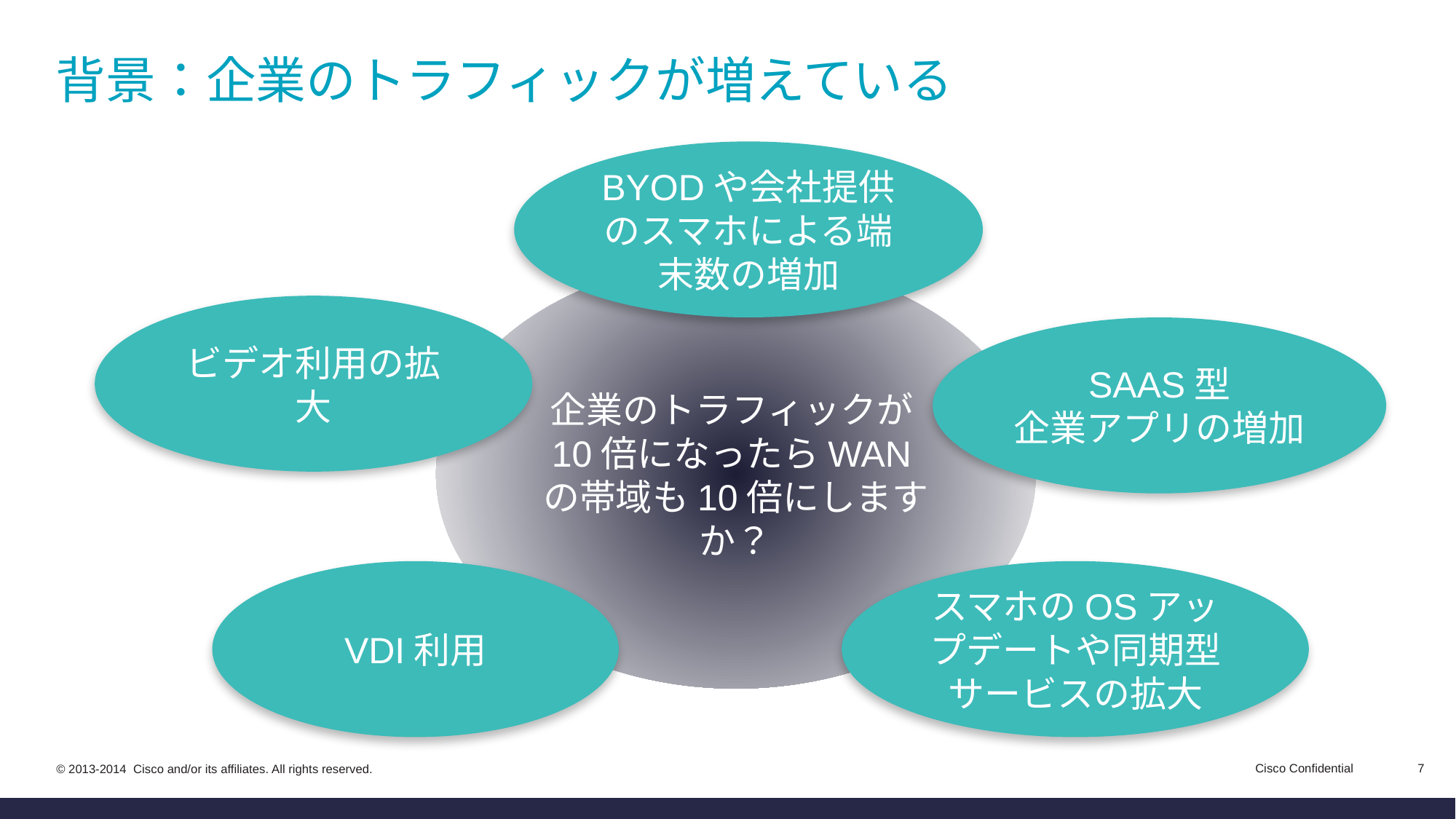

# 背景：企業のトラフィックが増えている
BYODや会社提供のスマホによる端末数の増加
企業のトラフィックが10倍になったらWANの帯域も10倍にしますか？
ビデオ利用の拡大
SAAS型
企業アプリの増加
VDI利用
スマホのOSアップデートや同期型サービスの拡大